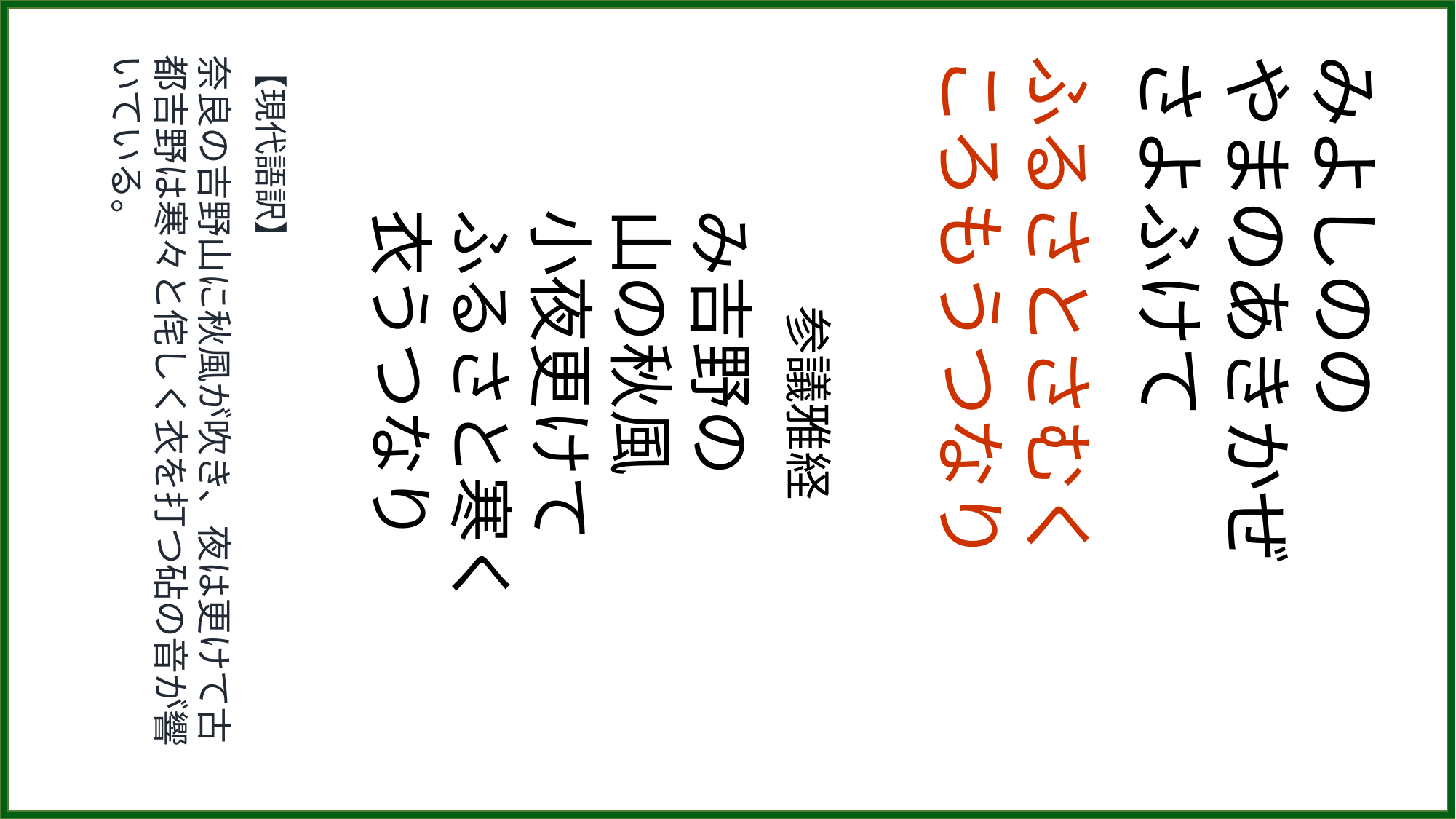

【現代語訳】

奈良の吉野山に秋風が吹き、夜は更けて古都吉野は寒々と侘しく衣を打つ砧の音が響いている。
　　参議雅経

み吉野の
山の秋風
小夜更けて
ふるさと寒く
衣うつなり
ふるさとさむく
ころもうつなり
みよしのの
やまのあきかぜ
さよふけて